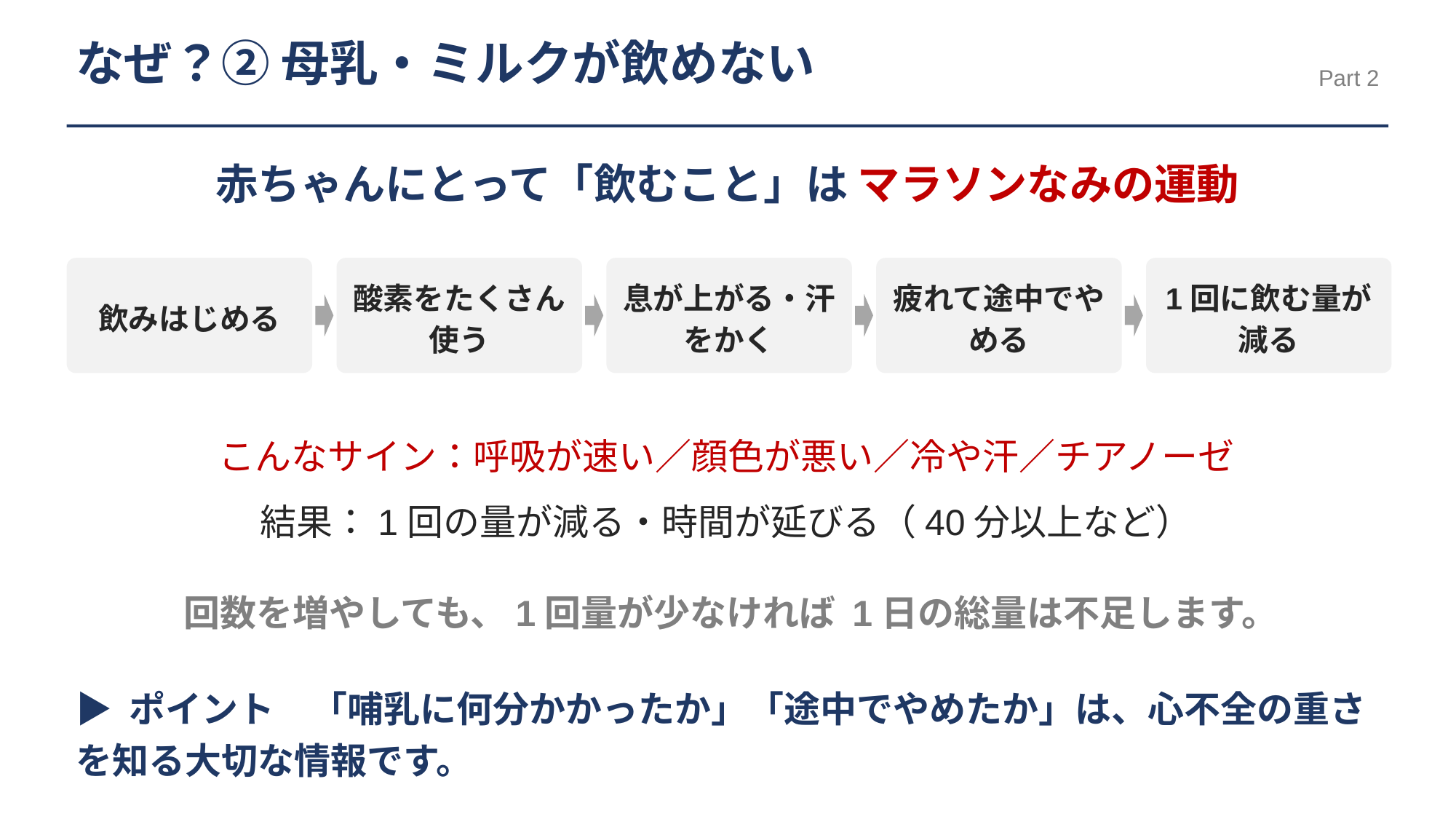

なぜ？② 母乳・ミルクが飲めない
Part 2

赤ちゃんにとって「飲むこと」は マラソンなみの運動
飲みはじめる
酸素をたくさん使う
息が上がる・汗をかく
疲れて途中でやめる
1回に飲む量が減る

こんなサイン：呼吸が速い／顔色が悪い／冷や汗／チアノーゼ
結果：1回の量が減る・時間が延びる（40分以上など）
回数を増やしても、1回量が少なければ 1日の総量は不足します。
▶ ポイント　「哺乳に何分かかったか」「途中でやめたか」は、心不全の重さを知る大切な情報です。